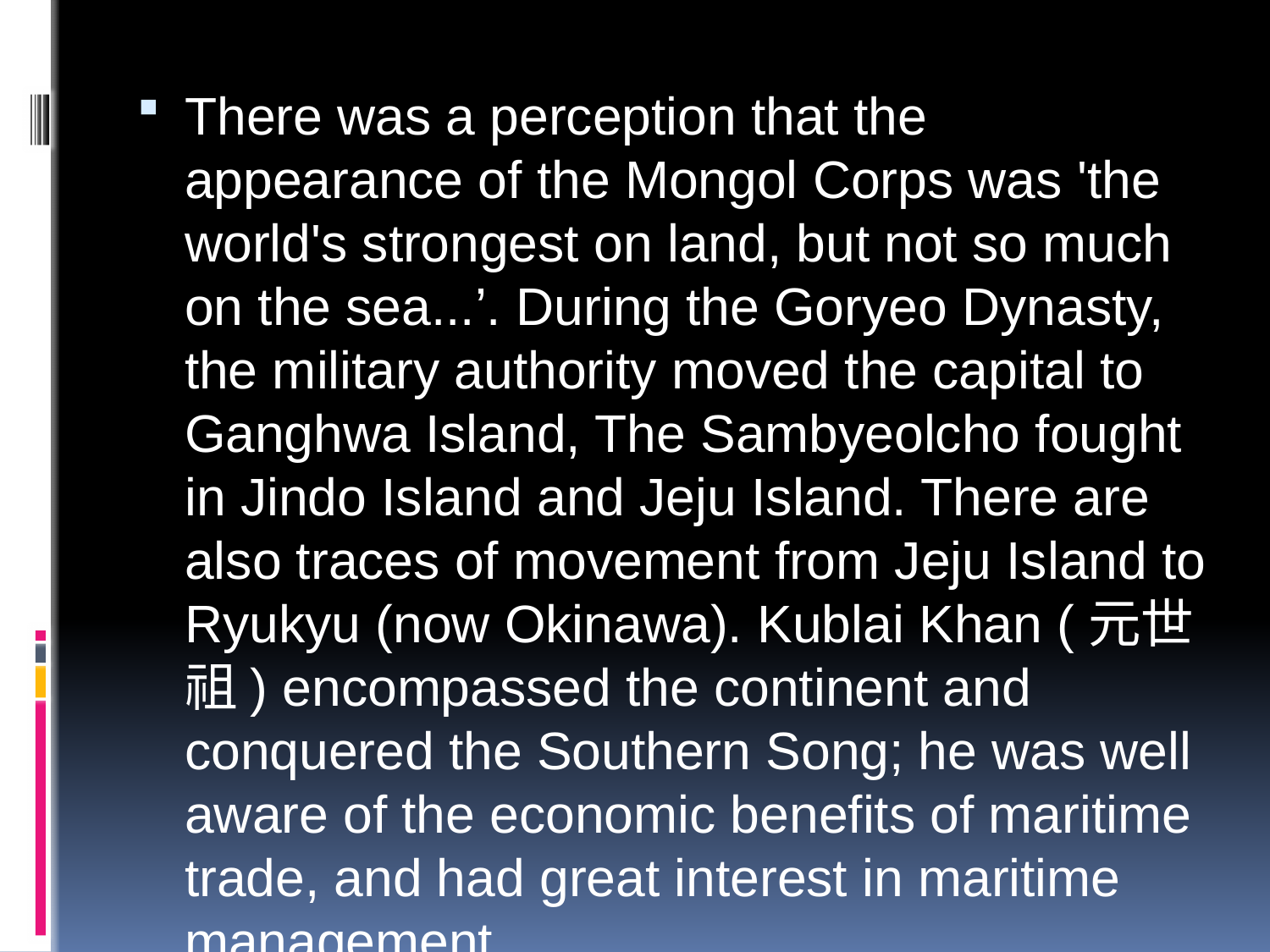

There was a perception that the appearance of the Mongol Corps was 'the world's strongest on land, but not so much on the sea...’. During the Goryeo Dynasty, the military authority moved the capital to Ganghwa Island, The Sambyeolcho fought in Jindo Island and Jeju Island. There are also traces of movement from Jeju Island to Ryukyu (now Okinawa). Kublai Khan (元世祖) encompassed the continent and conquered the Southern Song; he was well aware of the economic benefits of maritime trade, and had great interest in maritime management.